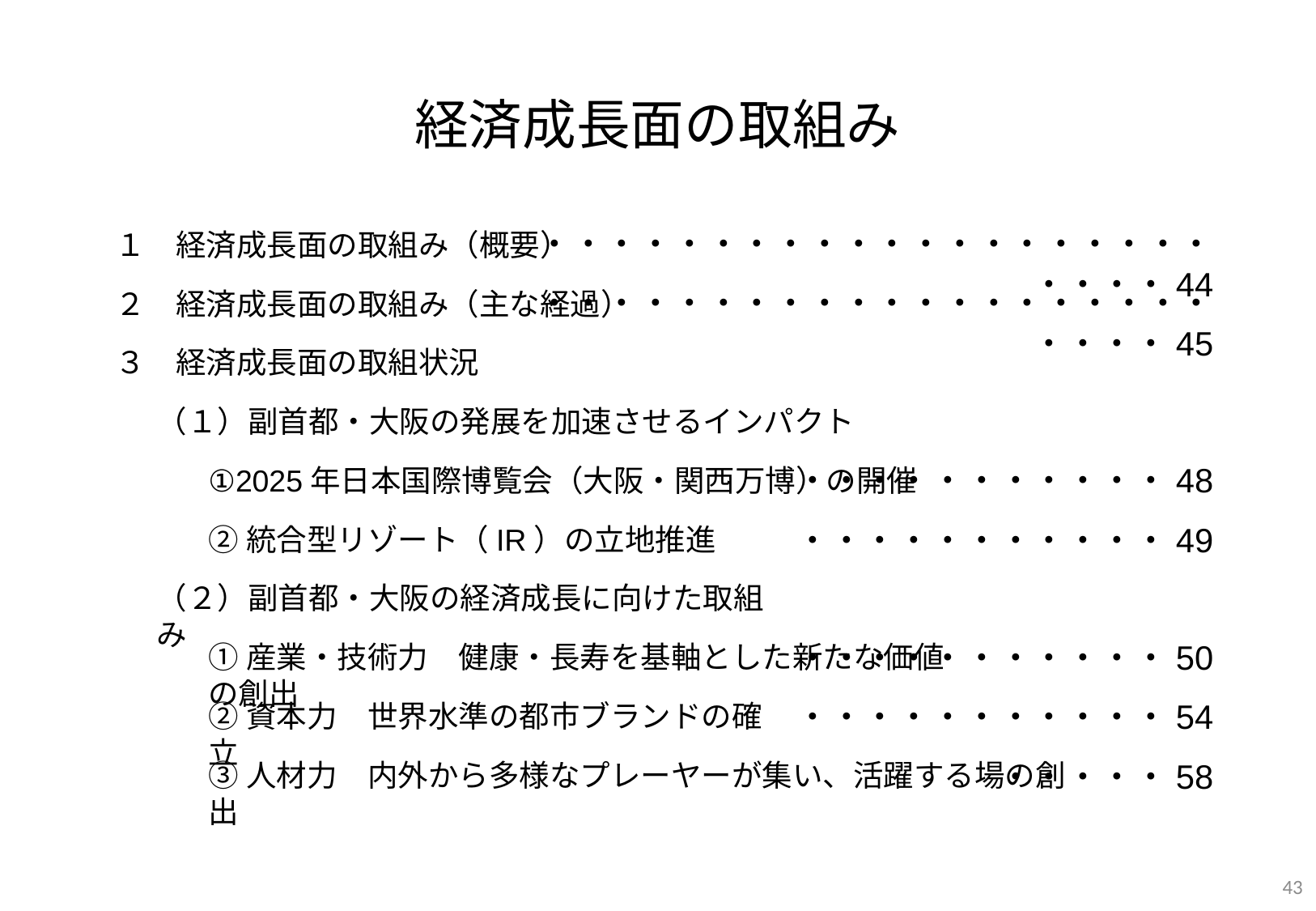

経済成長面の取組み
・・・・・・・・・・・・・・・・・・・・・・・・44
１　経済成長面の取組み（概要）
・・・・・・・・・・・・・・・・・・・・・・・・45
２　経済成長面の取組み（主な経過）
３　経済成長面の取組状況
（１）副首都・大阪の発展を加速させるインパクト
・・・・・・・・・・・48
①2025年日本国際博覧会（大阪・関西万博）の開催
・・・・・・・・・・・49
②統合型リゾート（IR）の立地推進
（２）副首都・大阪の経済成長に向けた取組み
・・・・・・・・・・・50
①産業・技術力　健康・長寿を基軸とした新たな価値の創出
・・・・・・・・・・・54
②資本力　世界水準の都市ブランドの確立
・・・・・58
③人材力　内外から多様なプレーヤーが集い、活躍する場の創出
43